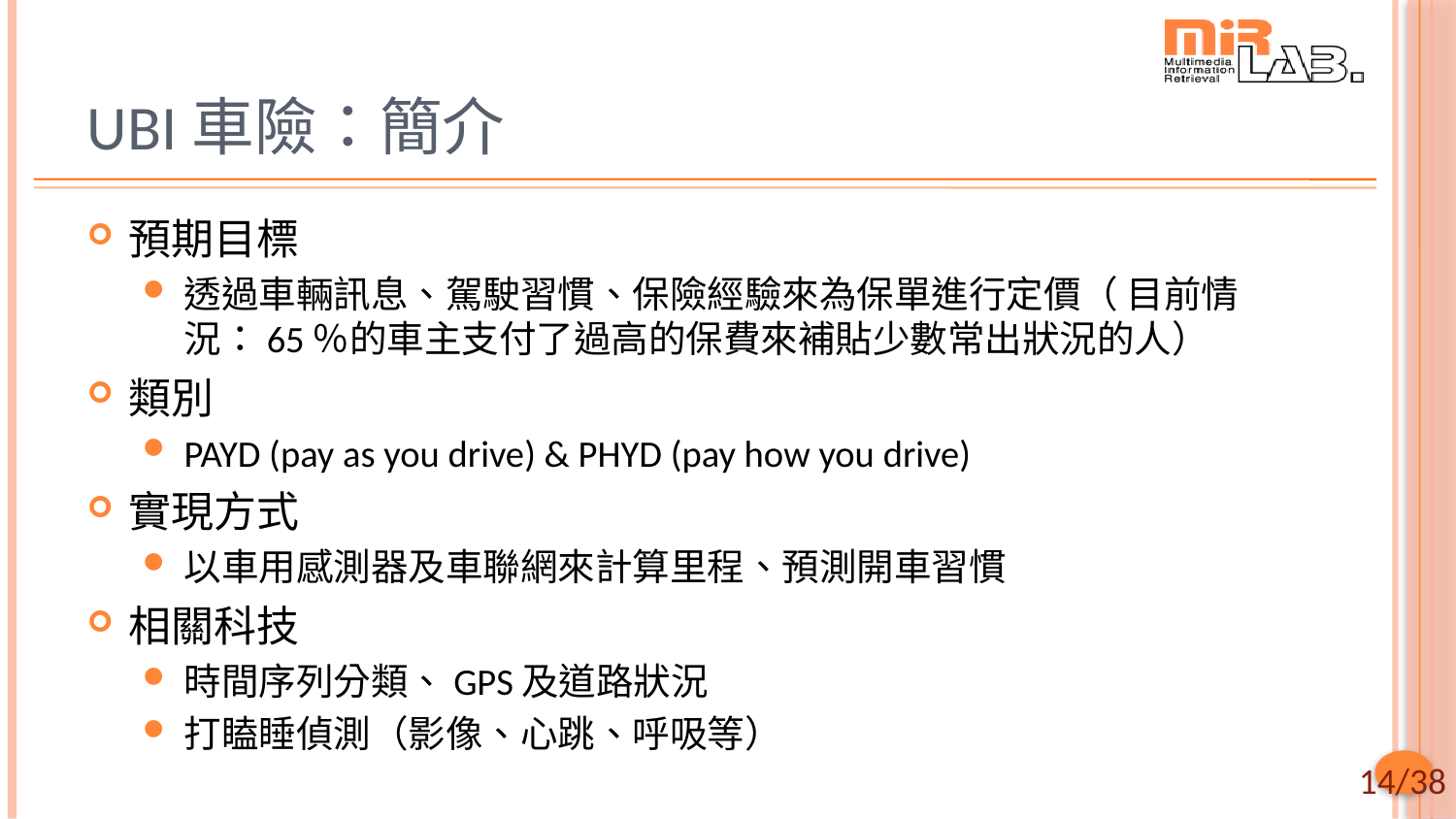

# UBI車險：簡介
預期目標
透過車輛訊息、駕駛習慣、保險經驗來為保單進行定價（ 目前情況：65％的車主支付了過高的保費來補貼少數常出狀況的人）
類別
PAYD (pay as you drive) & PHYD (pay how you drive)
實現方式
以車用感測器及車聯網來計算里程、預測開車習慣
相關科技
時間序列分類、GPS及道路狀況
打瞌睡偵測（影像、心跳、呼吸等）